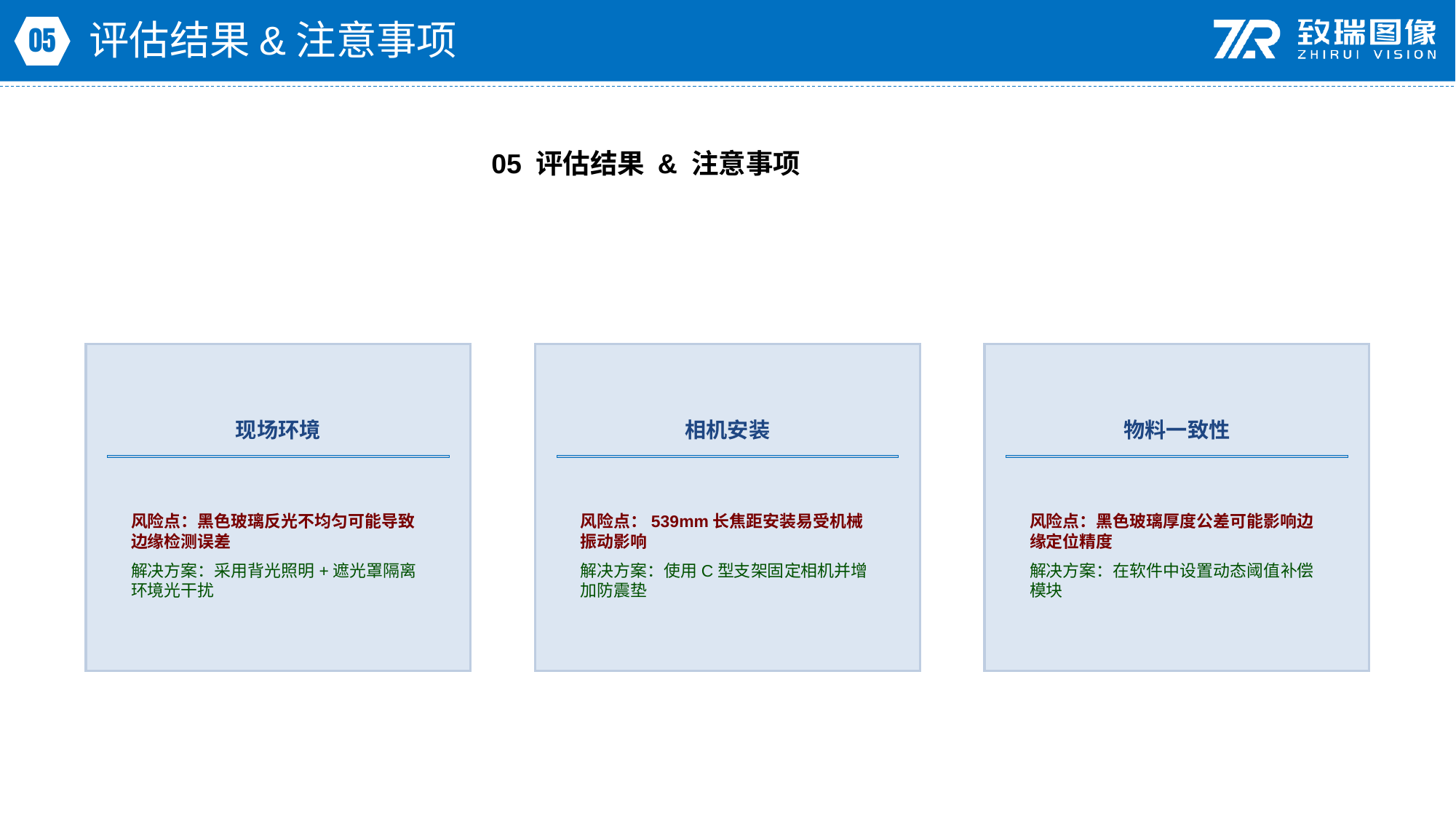

评估结果&注意事项
05

05 评估结果 & 注意事项

现场环境

相机安装

物料一致性

风险点：黑色玻璃反光不均匀可能导致边缘检测误差
解决方案：采用背光照明+遮光罩隔离环境光干扰

风险点：539mm长焦距安装易受机械振动影响
解决方案：使用C型支架固定相机并增加防震垫

风险点：黑色玻璃厚度公差可能影响边缘定位精度
解决方案：在软件中设置动态阈值补偿模块